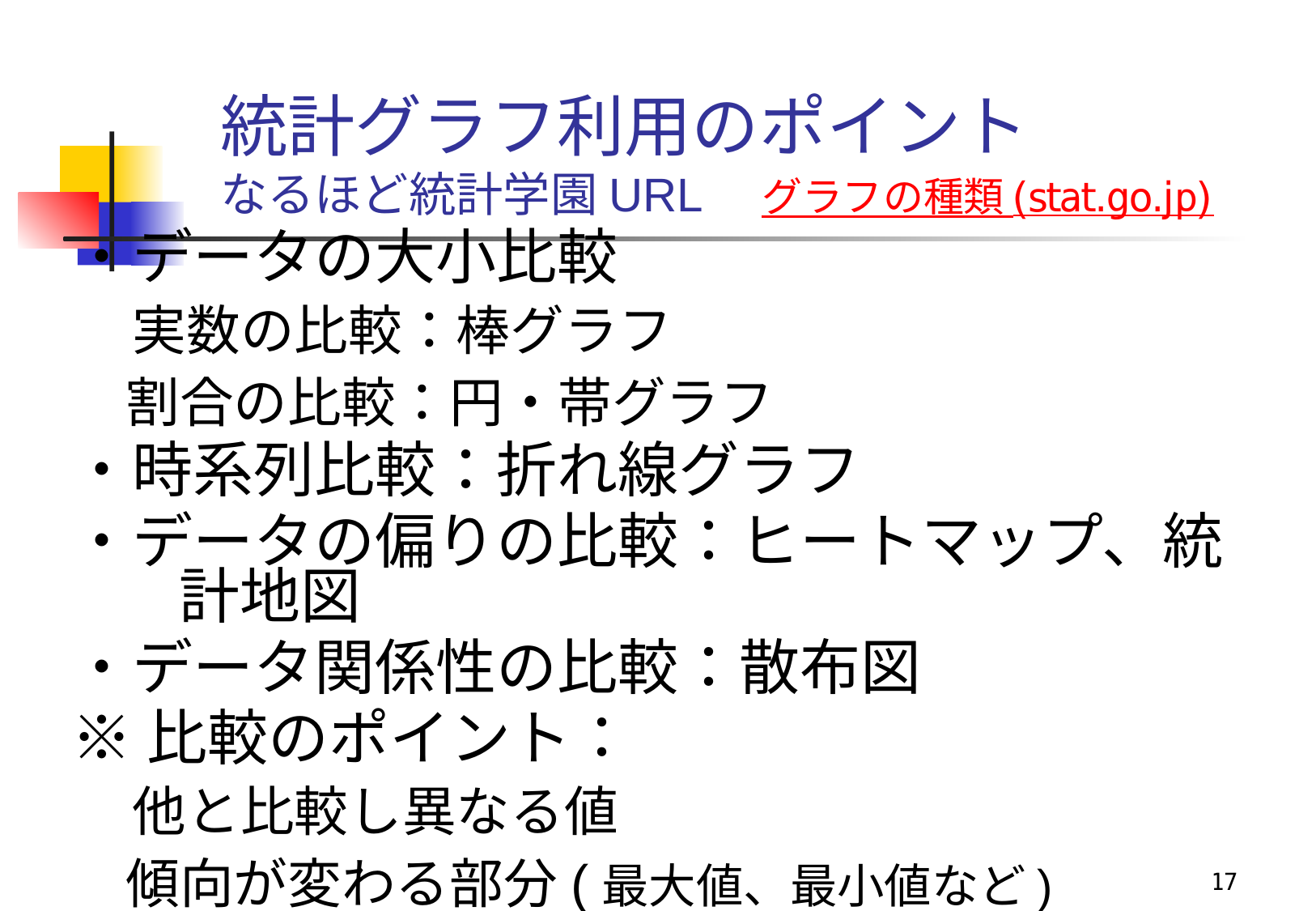

統計グラフ利用のポイント
なるほど統計学園URL　グラフの種類 (stat.go.jp)
・データの大小比較
　実数の比較：棒グラフ
　割合の比較：円・帯グラフ
・時系列比較：折れ線グラフ
・データの偏りの比較：ヒートマップ、統計地図
・データ関係性の比較：散布図
※比較のポイント：
　他と比較し異なる値
　傾向が変わる部分(最大値、最小値など)
17